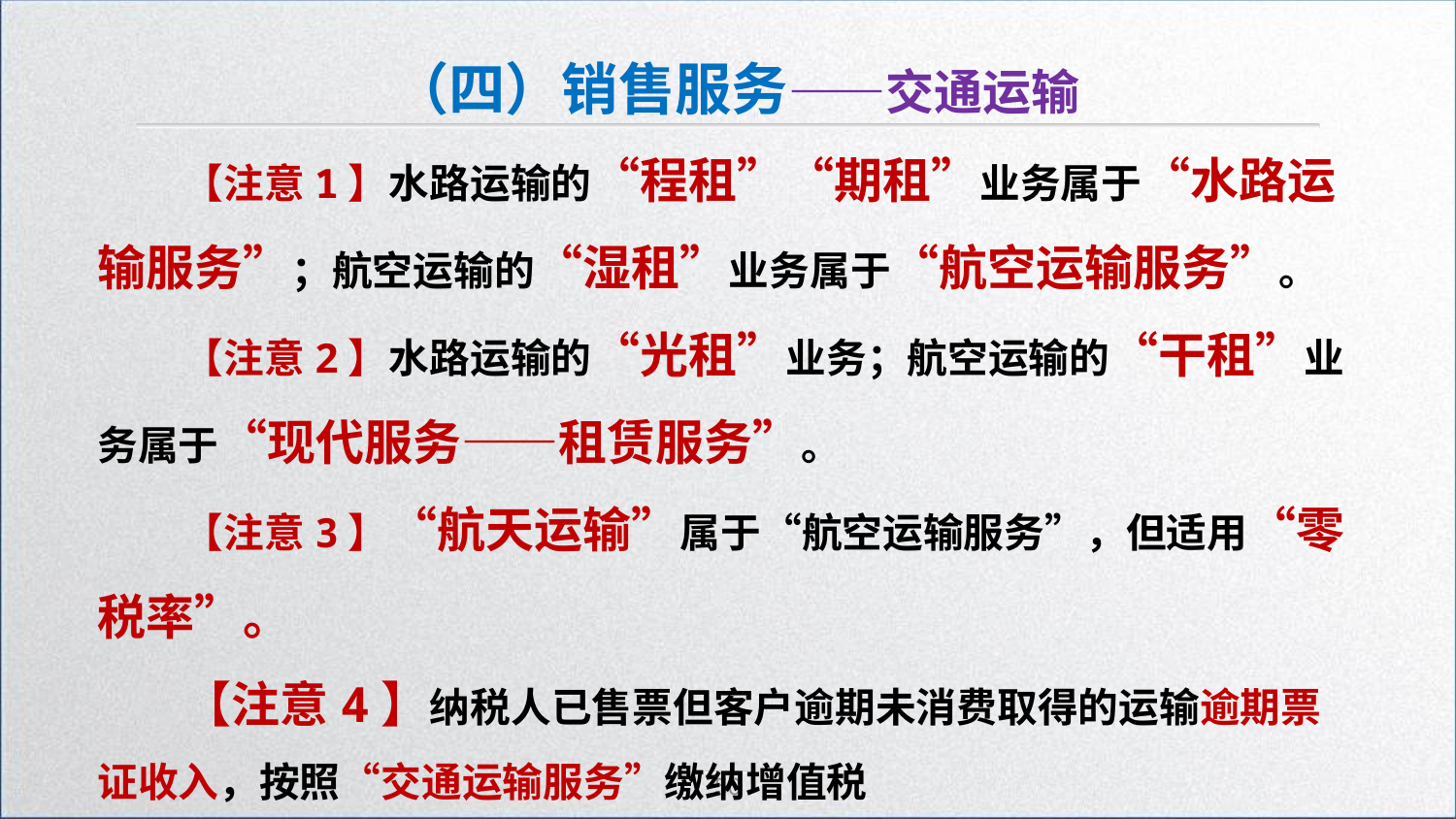

（四）销售服务——交通运输
【注意1】水路运输的“程租”“期租”业务属于“水路运输服务”；航空运输的“湿租”业务属于“航空运输服务”。
【注意2】水路运输的“光租”业务；航空运输的“干租”业务属于“现代服务——租赁服务”。
【注意3】“航天运输”属于“航空运输服务”，但适用“零税率”。
【注意4】纳税人已售票但客户逾期未消费取得的运输逾期票证收入，按照“交通运输服务”缴纳增值税

50